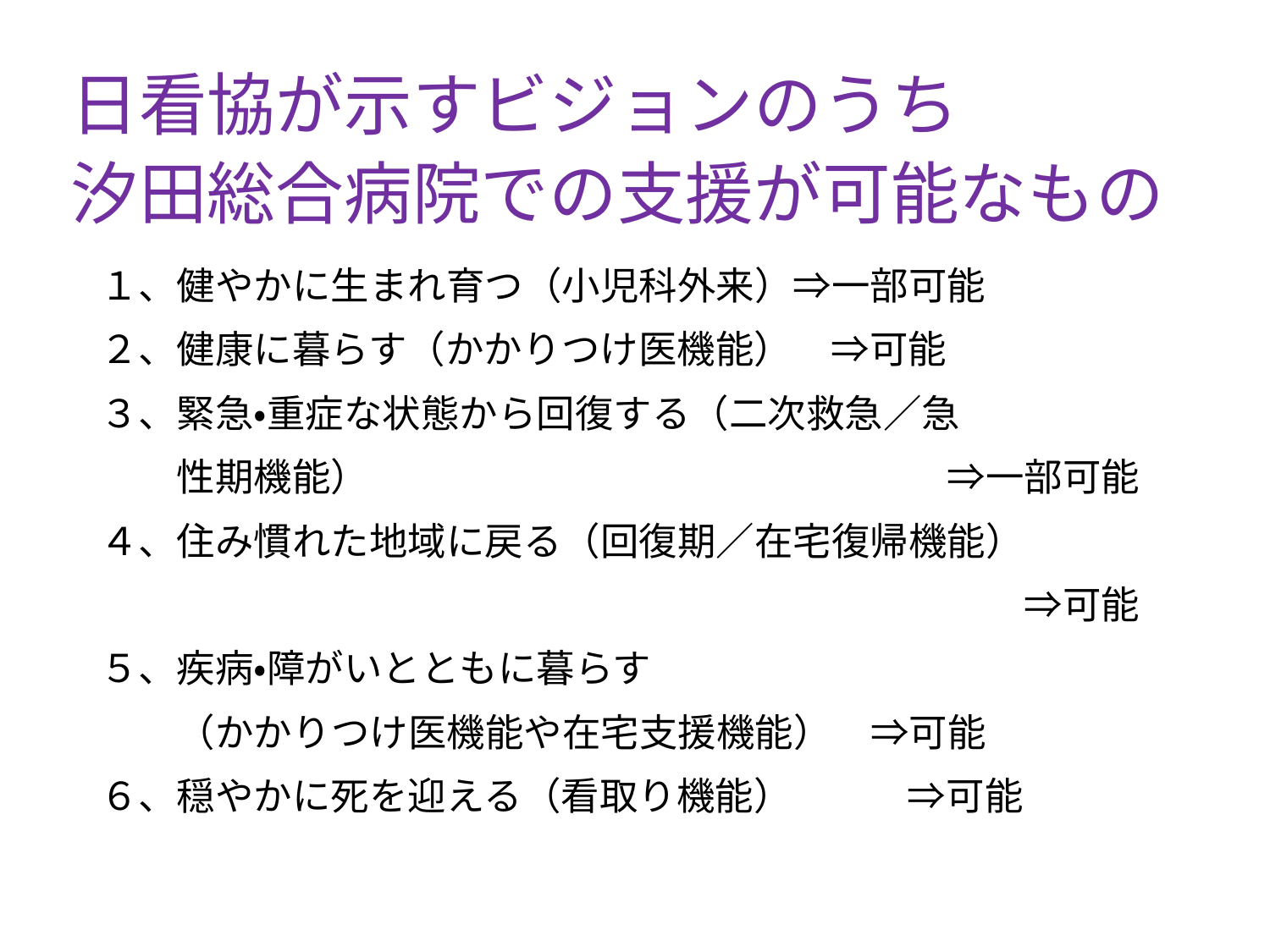

# 日看協が示すビジョンのうち 汐田総合病院での支援が可能なもの
１、健やかに生まれ育つ（小児科外来）⇒一部可能
２、健康に暮らす（かかりつけ医機能）　⇒可能
３、緊急・重症な状態から回復する（二次救急／急
　　性期機能）　　　　　　　　　　　　　　　⇒一部可能
４、住み慣れた地域に戻る（回復期／在宅復帰機能）
　　　　　　　　　　　　　　　　　　　　　　　　⇒可能
５、疾病・障がいとともに暮らす
　　（かかりつけ医機能や在宅支援機能）　⇒可能
６、穏やかに死を迎える（看取り機能）　　　⇒可能